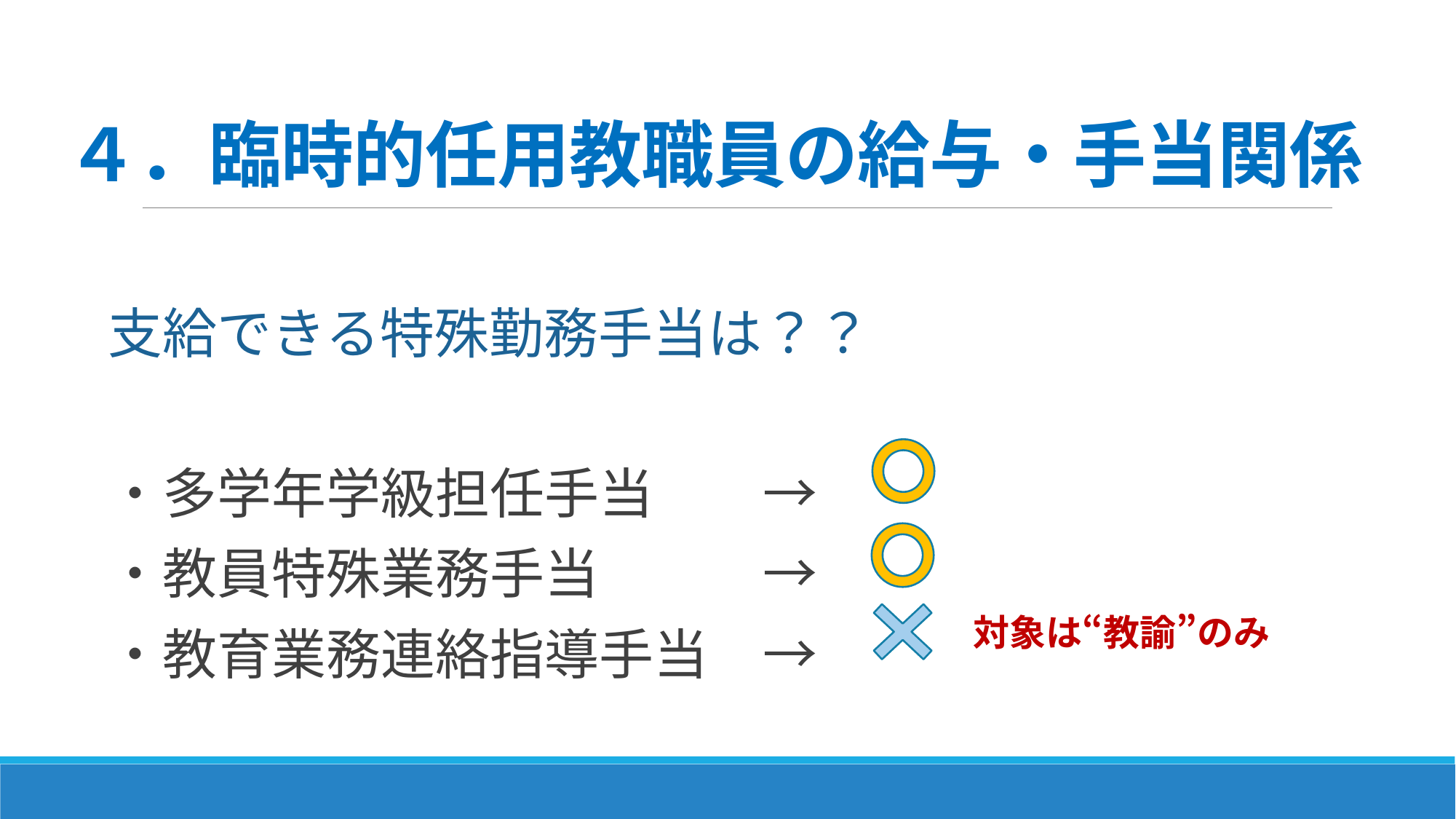

# ４．臨時的任用教職員の給与・手当関係
支給できる特殊勤務手当は？？

・多学年学級担任手当　　→
・教員特殊業務手当　　　→
・教育業務連絡指導手当　→

対象は“教諭”のみ